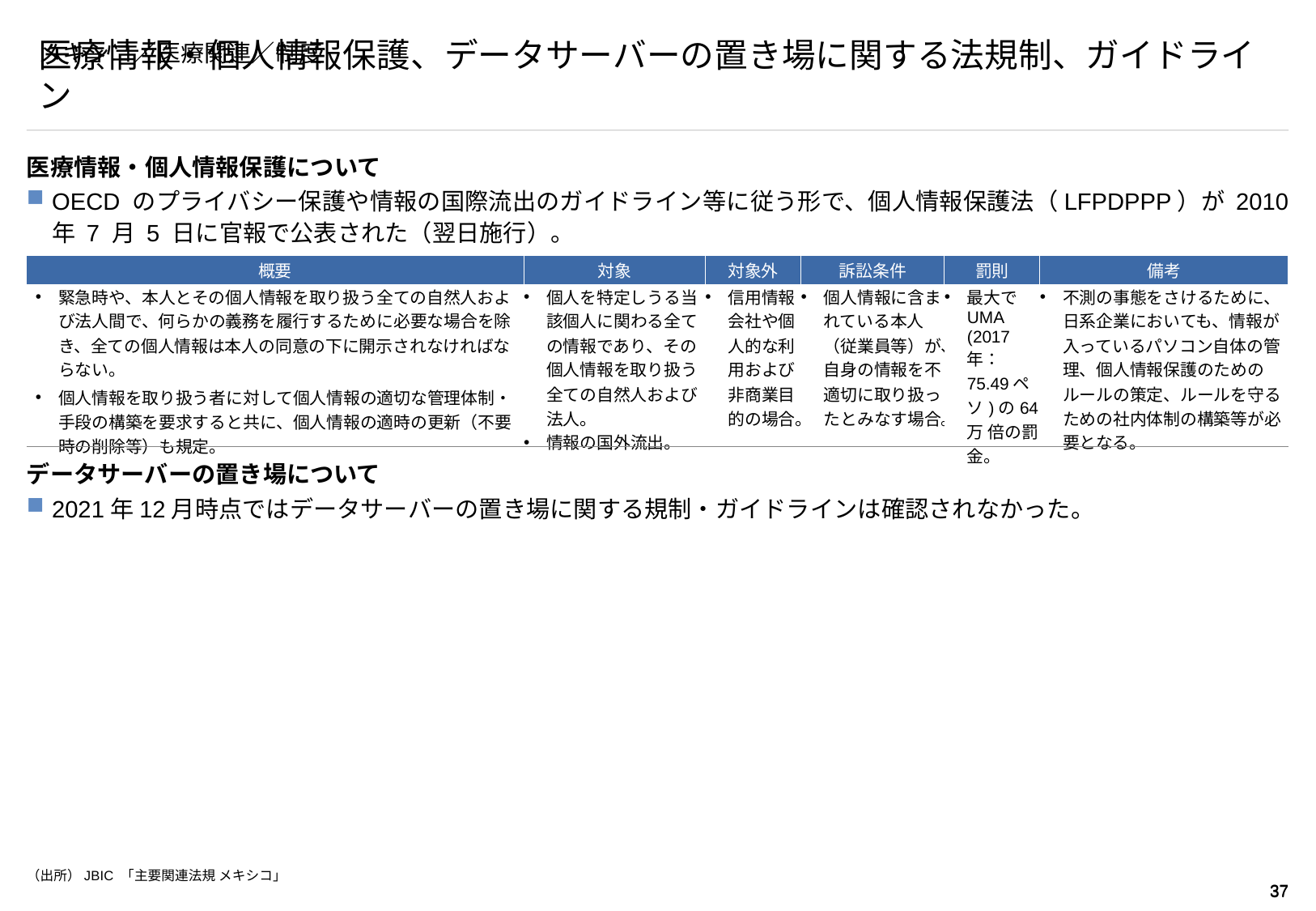

# メキシコ／医療関連／制度
医療情報・個人情報保護、データサーバーの置き場に関する法規制、ガイドライン
医療情報・個人情報保護について
OECD のプライバシー保護や情報の国際流出のガイドライン等に従う形で、個人情報保護法（LFPDPPP）が 2010 年 7 月 5 日に官報で公表された（翌日施行）。

データサーバーの置き場について
2021年12月時点ではデータサーバーの置き場に関する規制・ガイドラインは確認されなかった。
| 概要 | 対象 | 対象外 | 訴訟条件 | 罰則 | 備考 |
| --- | --- | --- | --- | --- | --- |
| 緊急時や、本人とその個人情報を取り扱う全ての自然人および法人間で、何らかの義務を履行するために必要な場合を除き、全ての個人情報は本人の同意の下に開示されなければならない。 個人情報を取り扱う者に対して個人情報の適切な管理体制・手段の構築を要求すると共に、個人情報の適時の更新（不要時の削除等）も規定。 | 個人を特定しうる当該個人に関わる全ての情報であり、その個人情報を取り扱う全ての自然人および法人。 情報の国外流出。 | 信用情報会社や個人的な利用および非商業目的の場合。 | 個人情報に含まれている本人（従業員等）が、自身の情報を不適切に取り扱ったとみなす場合。 | 最大でUMA (2017 年：75.49ペソ)の64万 倍の罰金。 | 不測の事態をさけるために、日系企業においても、情報が入っているパソコン自体の管理、個人情報保護のためのルールの策定、ルールを守るための社内体制の構築等が必要となる。 |
（出所）JBIC 「主要関連法規 メキシコ」
37